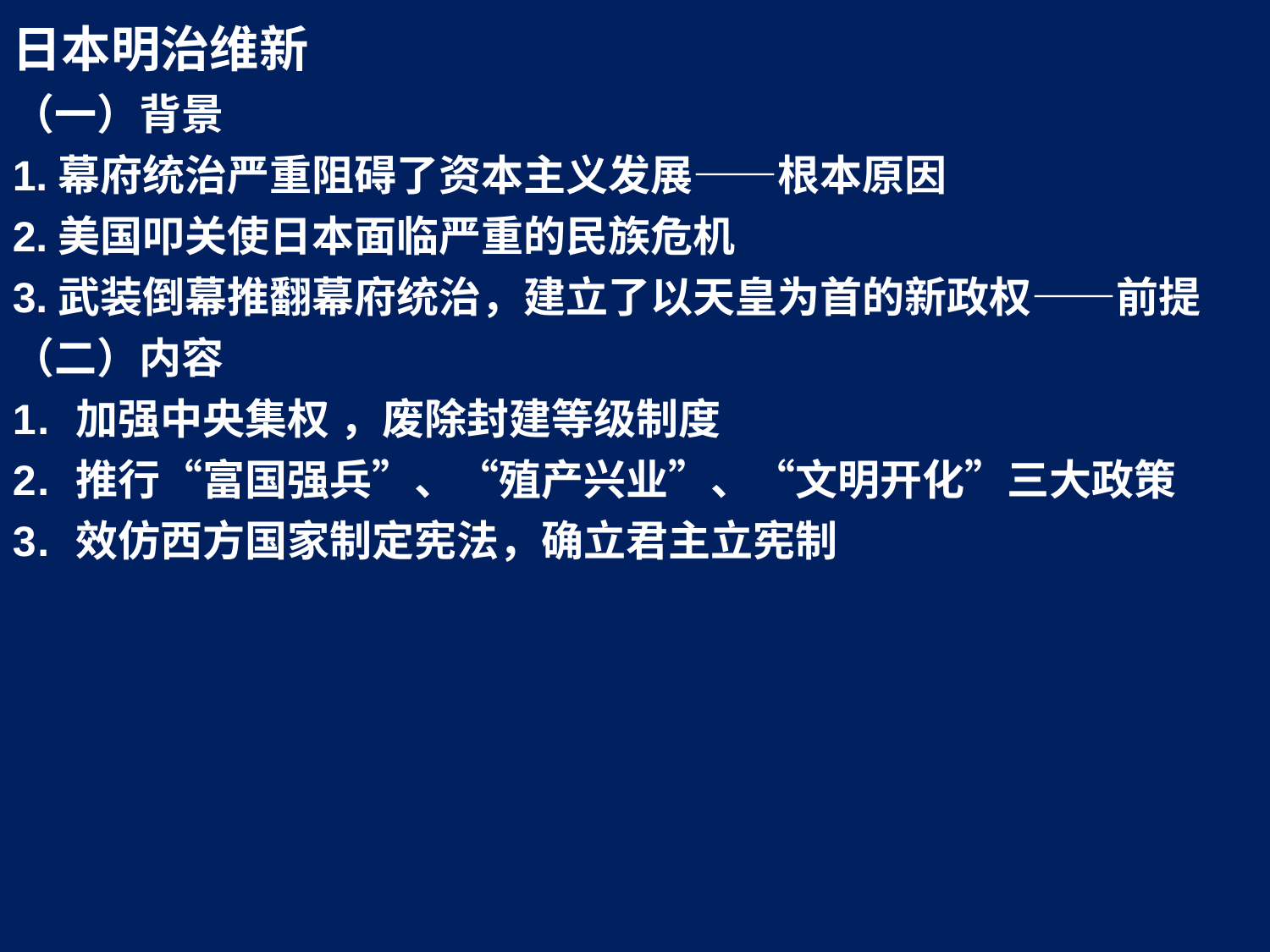

日本明治维新
（一）背景
1.幕府统治严重阻碍了资本主义发展——根本原因
2.美国叩关使日本面临严重的民族危机
3.武装倒幕推翻幕府统治，建立了以天皇为首的新政权——前提
（二）内容
加强中央集权 ，废除封建等级制度
推行“富国强兵”、“殖产兴业”、“文明开化”三大政策
效仿西方国家制定宪法，确立君主立宪制